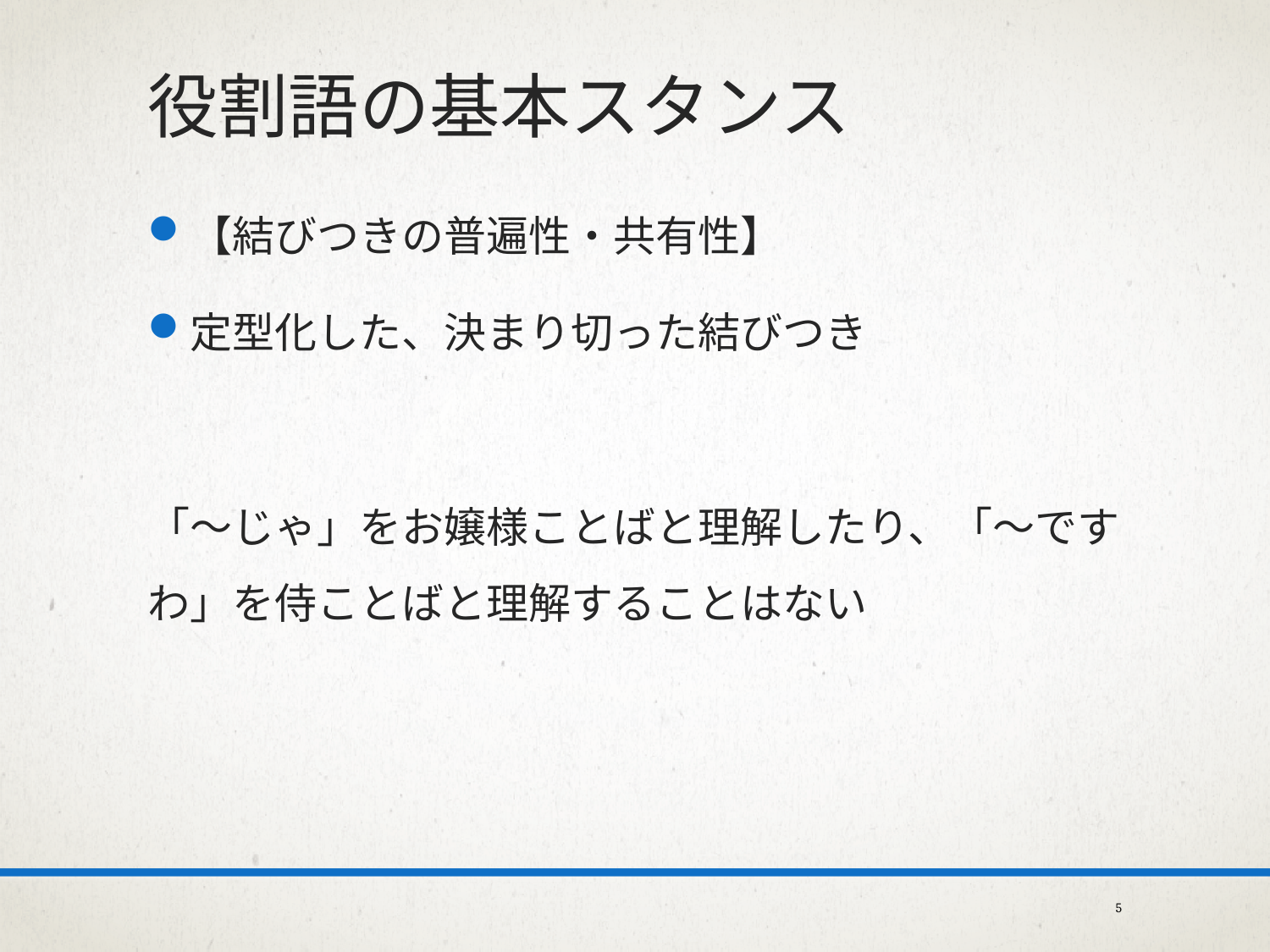

役割語の基本スタンス
【結びつきの普遍性・共有性】
定型化した、決まり切った結びつき

「～じゃ」をお嬢様ことばと理解したり、「～ですわ」を侍ことばと理解することはない
5